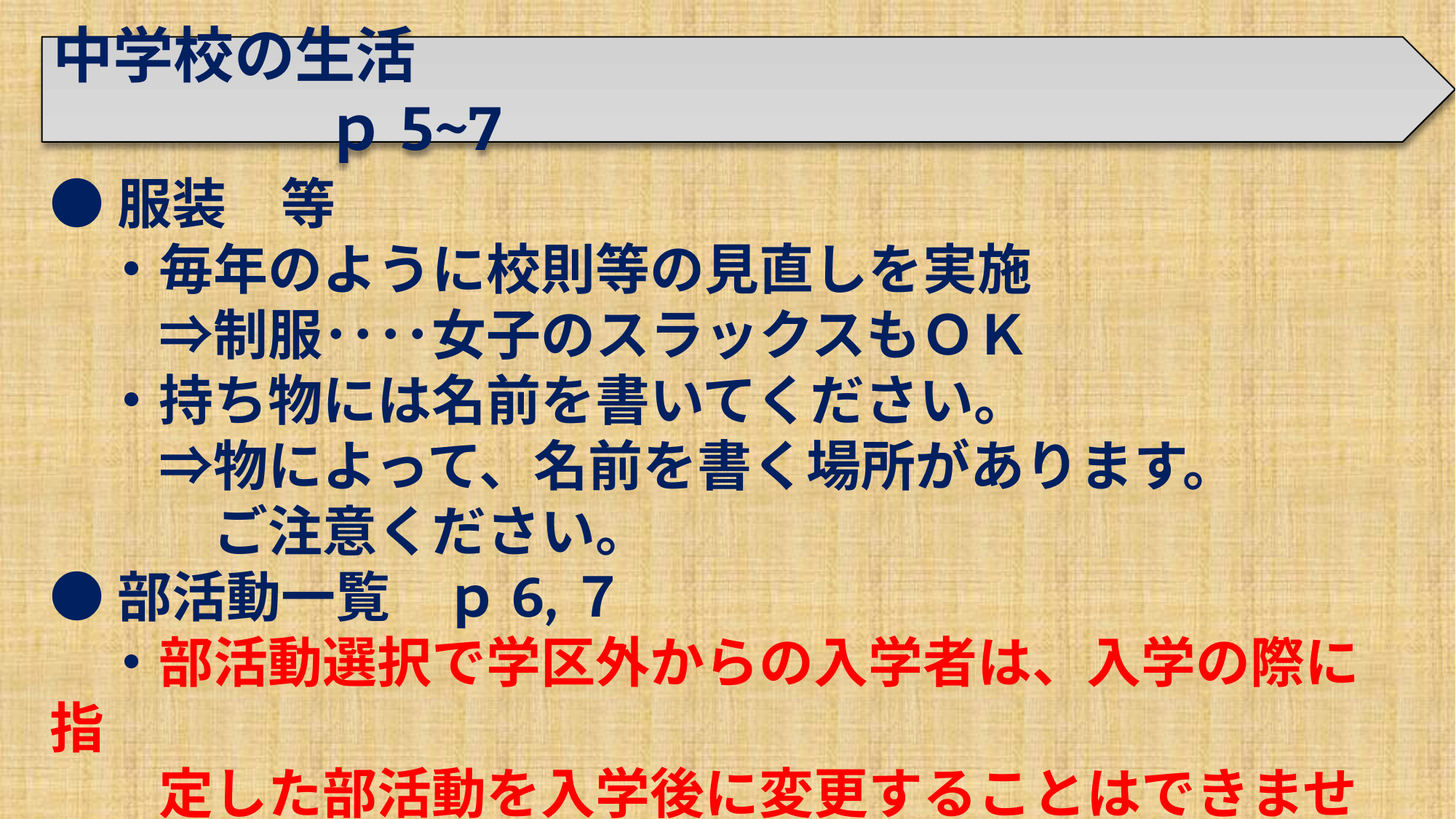

中学校の生活　　　　　　　　　　　　　　　　　　　　　　　ｐ5~7
●服装　等
　・毎年のように校則等の見直しを実施
　　⇒制服････女子のスラックスもＯＫ
　・持ち物には名前を書いてください。
　　⇒物によって、名前を書く場所があります。
　　　ご注意ください。
●部活動一覧　ｐ6,７
　・部活動選択で学区外からの入学者は、入学の際に指
　　定した部活動を入学後に変更することはできません。